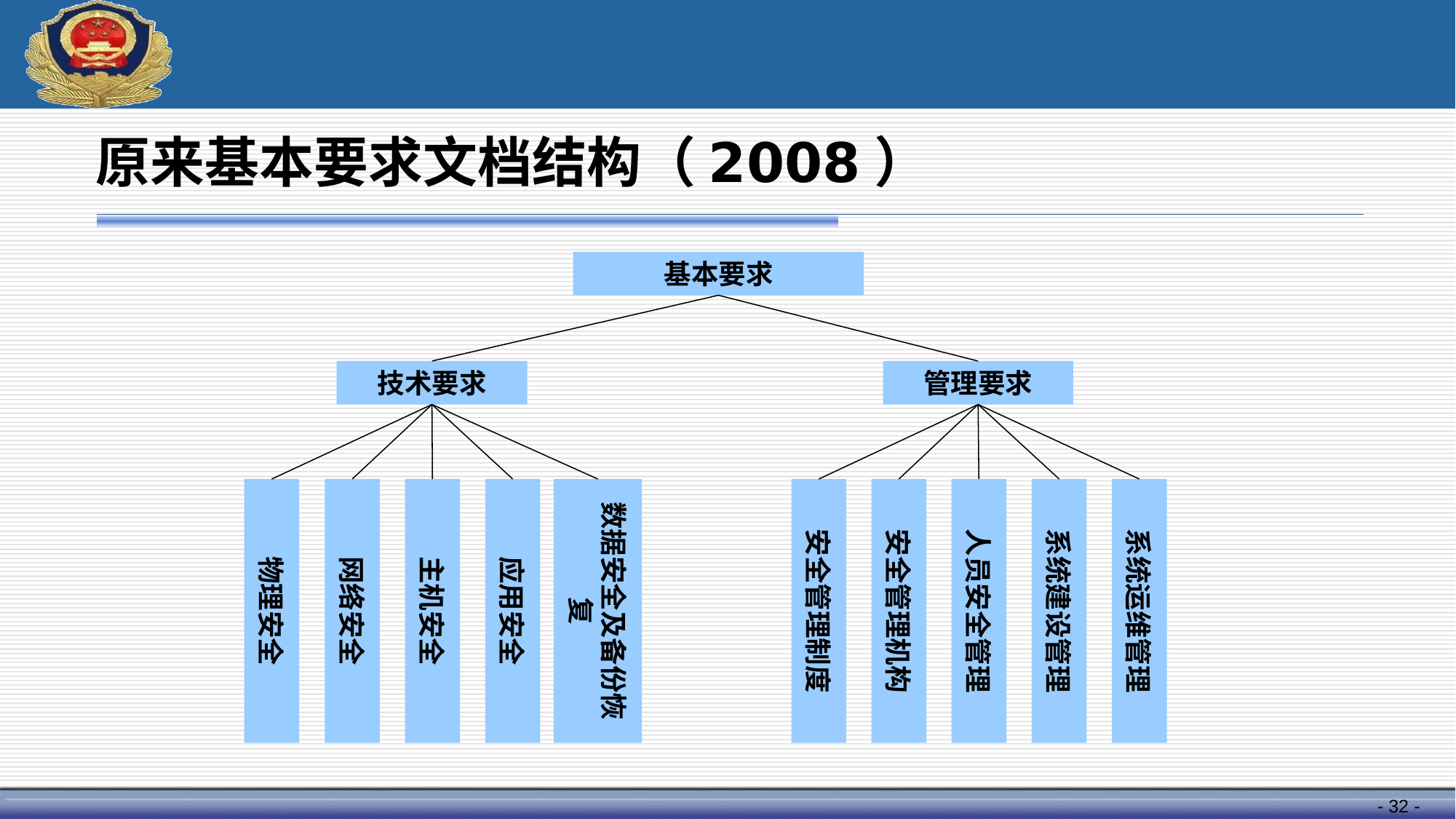

原来基本要求文档结构（2008）
基本要求
技术要求
管理要求
物理安全
网络安全
主机安全
应用安全
数据安全及备份恢复
安全管理制度
安全管理机构
人员安全管理
系统建设管理
系统运维管理
- 32 -